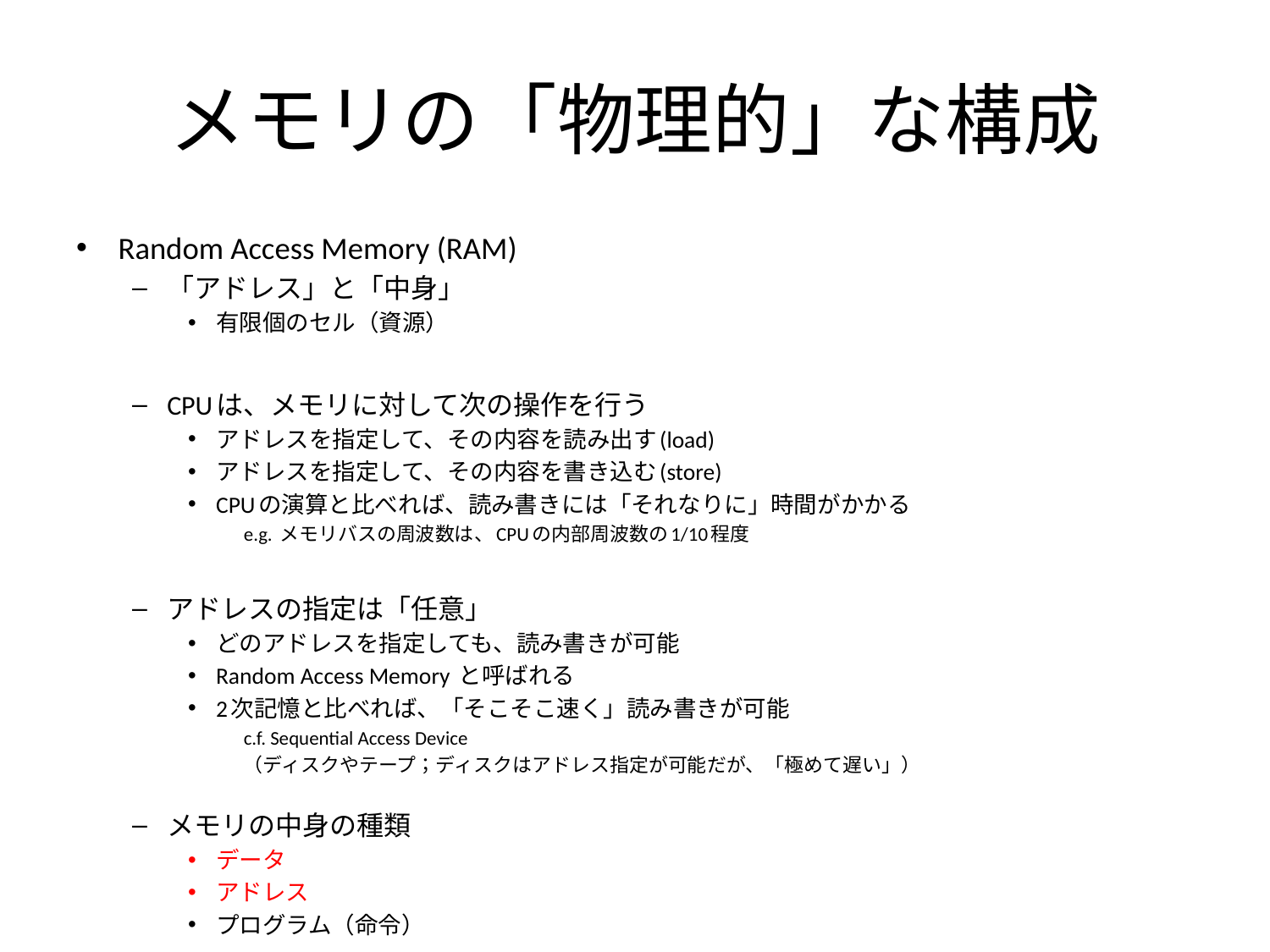

# メモリの「物理的」な構成
Random Access Memory (RAM)
「アドレス」と「中身」
有限個のセル（資源）

CPUは、メモリに対して次の操作を行う
アドレスを指定して、その内容を読み出す(load)
アドレスを指定して、その内容を書き込む(store)
CPUの演算と比べれば、読み書きには「それなりに」時間がかかる
e.g. メモリバスの周波数は、CPUの内部周波数の1/10程度

アドレスの指定は「任意」
どのアドレスを指定しても、読み書きが可能
Random Access Memory と呼ばれる
2次記憶と比べれば、「そこそこ速く」読み書きが可能
c.f. Sequential Access Device
（ディスクやテープ；ディスクはアドレス指定が可能だが、「極めて遅い」）

メモリの中身の種類
データ
アドレス
プログラム（命令）